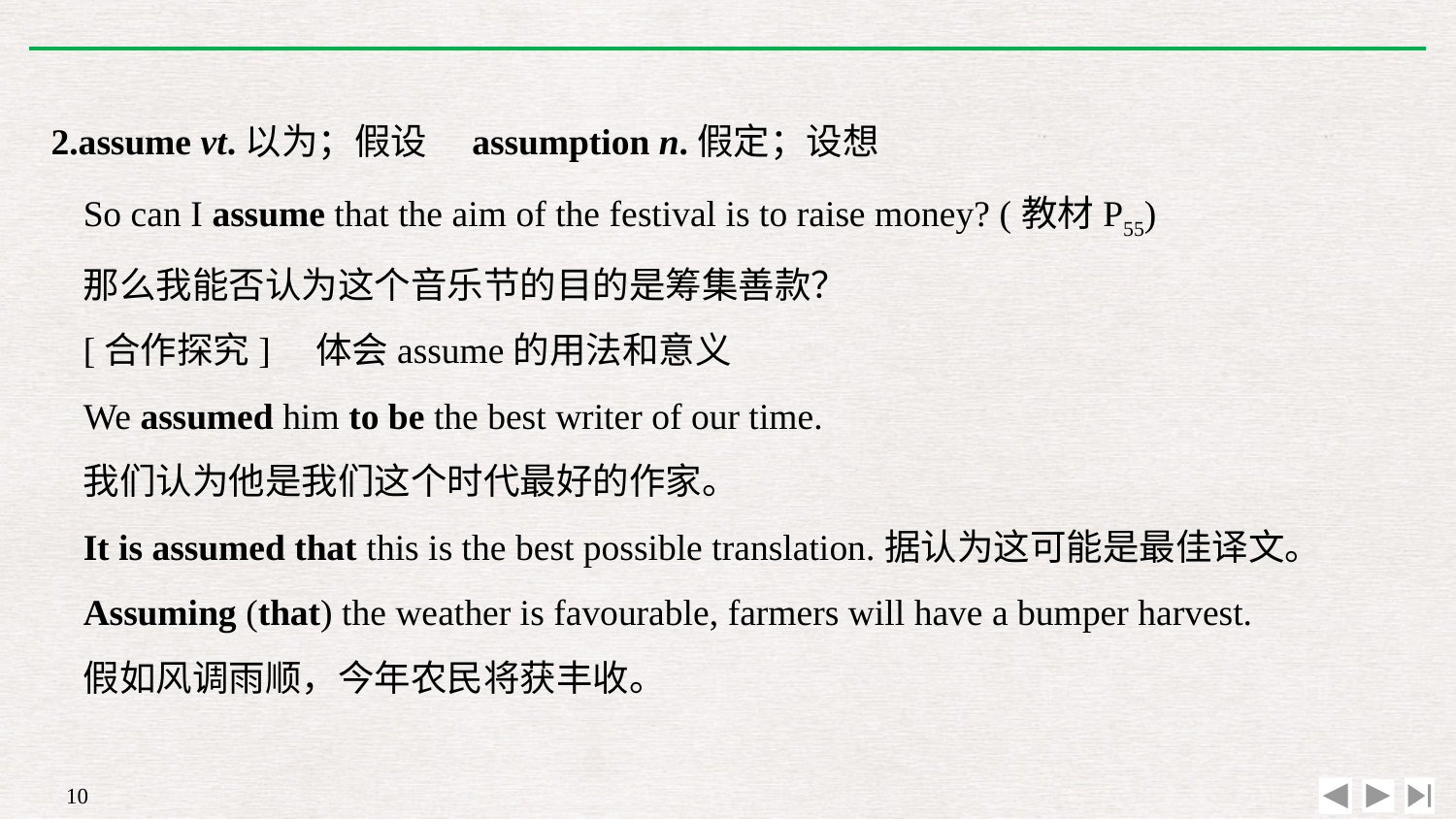

2.assume vt.以为；假设　assumption n.假定；设想
So can I assume that the aim of the festival is to raise money? (教材P55)
那么我能否认为这个音乐节的目的是筹集善款？
[合作探究]　体会assume的用法和意义
We assumed him to be the best writer of our time.
我们认为他是我们这个时代最好的作家。
It is assumed that this is the best possible translation.据认为这可能是最佳译文。
Assuming (that) the weather is favourable, farmers will have a bumper harvest.
假如风调雨顺，今年农民将获丰收。